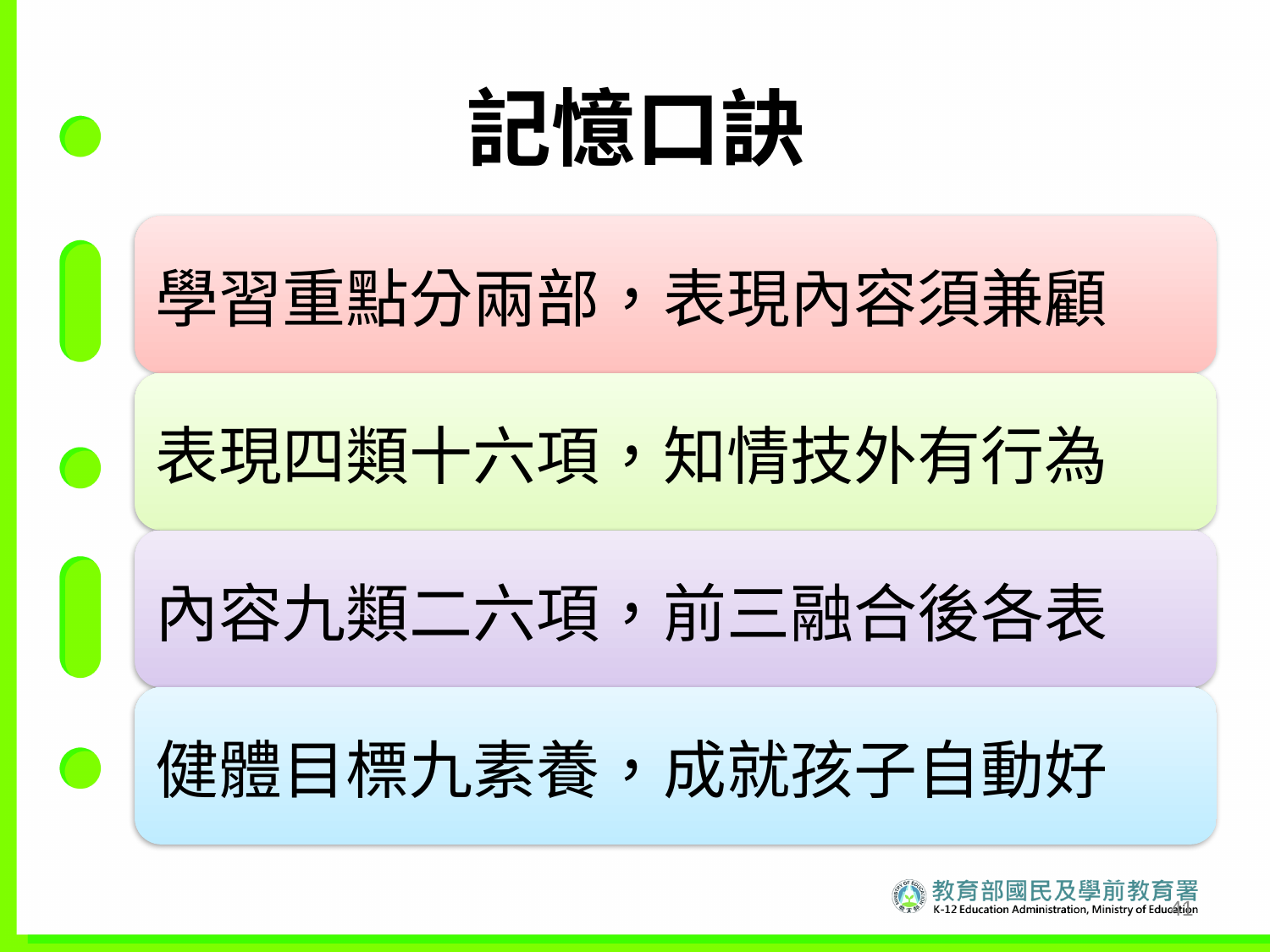

# 記憶口訣
學習重點分兩部，表現內容須兼顧
表現四類十六項，知情技外有行為
內容九類二六項，前三融合後各表
健體目標九素養，成就孩子自動好
41